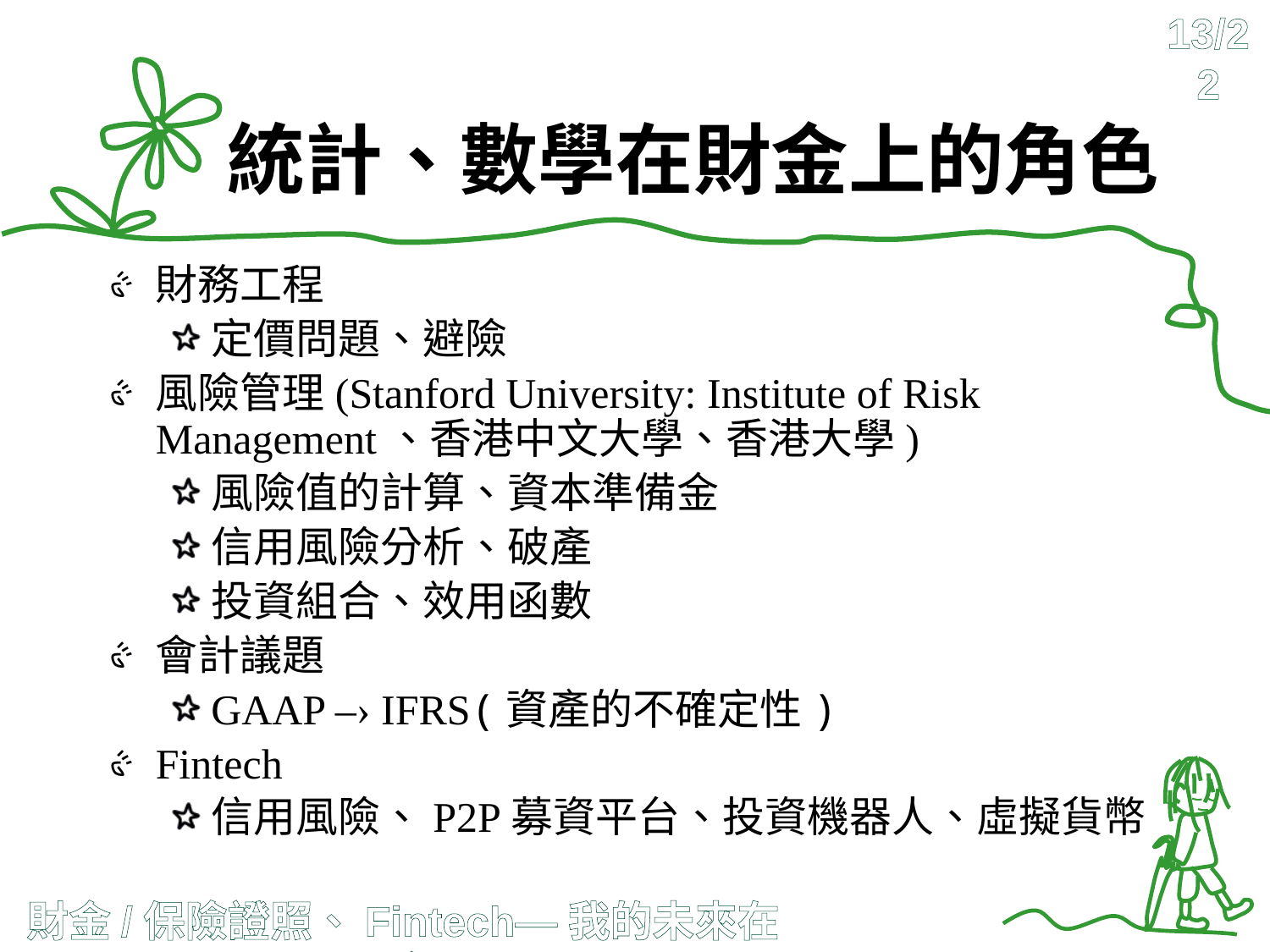

13/22
# 統計、數學在財金上的角色
財務工程
定價問題、避險
風險管理(Stanford University: Institute of Risk Management、香港中文大學、香港大學)
風險值的計算、資本準備金
信用風險分析、破產
投資組合、效用函數
會計議題
GAAP ‒› IFRS(資產的不確定性)
Fintech
信用風險、P2P募資平台、投資機器人、虛擬貨幣
財金/保險證照、Fintech—我的未來在哪裡